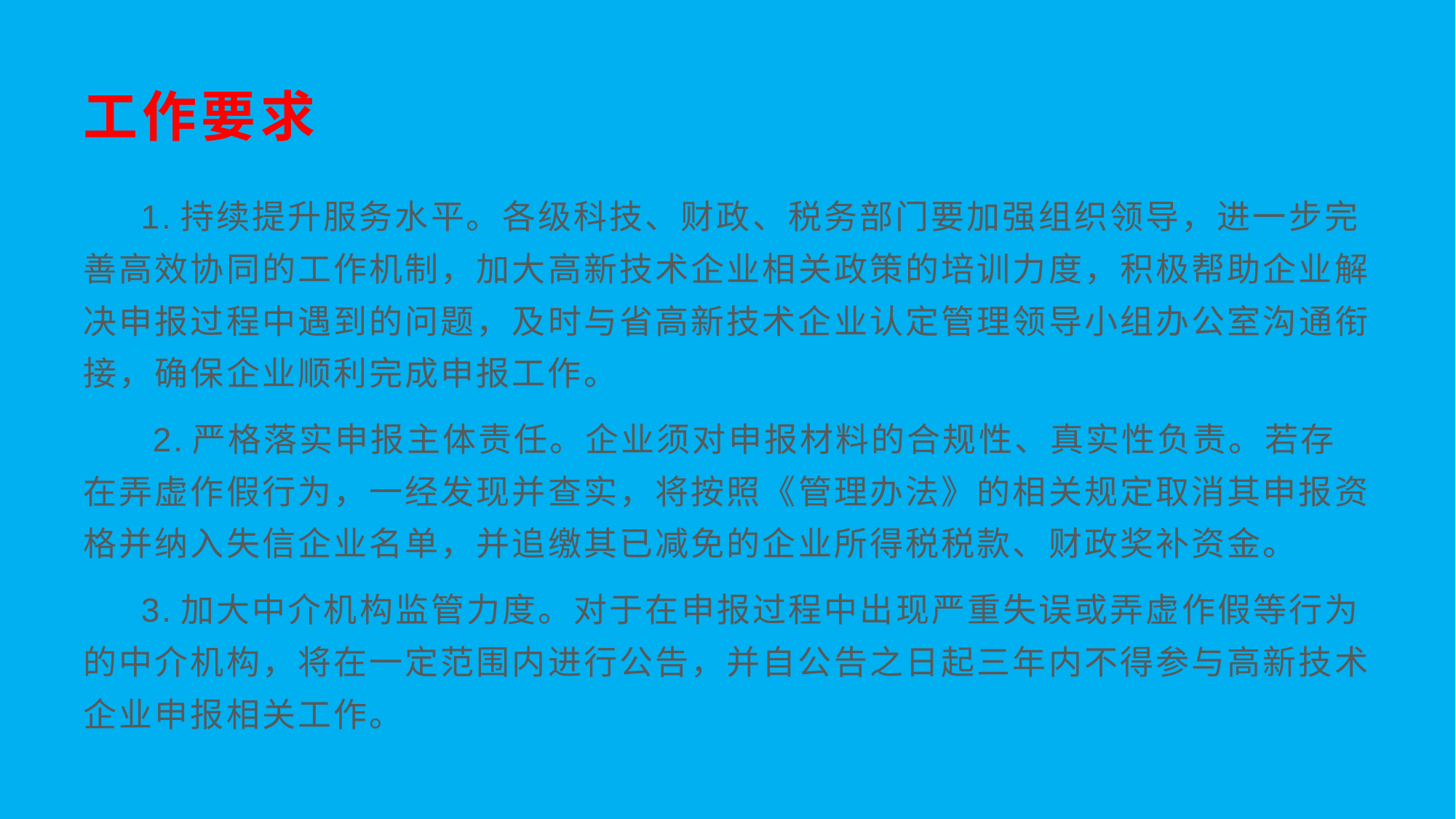

# 工作要求
      1.持续提升服务水平。各级科技、财政、税务部门要加强组织领导，进一步完善高效协同的工作机制，加大高新技术企业相关政策的培训力度，积极帮助企业解决申报过程中遇到的问题，及时与省高新技术企业认定管理领导小组办公室沟通衔接，确保企业顺利完成申报工作。
      2.严格落实申报主体责任。企业须对申报材料的合规性、真实性负责。若存在弄虚作假行为，一经发现并查实，将按照《管理办法》的相关规定取消其申报资格并纳入失信企业名单，并追缴其已减免的企业所得税税款、财政奖补资金。
     3.加大中介机构监管力度。对于在申报过程中出现严重失误或弄虚作假等行为的中介机构，将在一定范围内进行公告，并自公告之日起三年内不得参与高新技术企业申报相关工作。